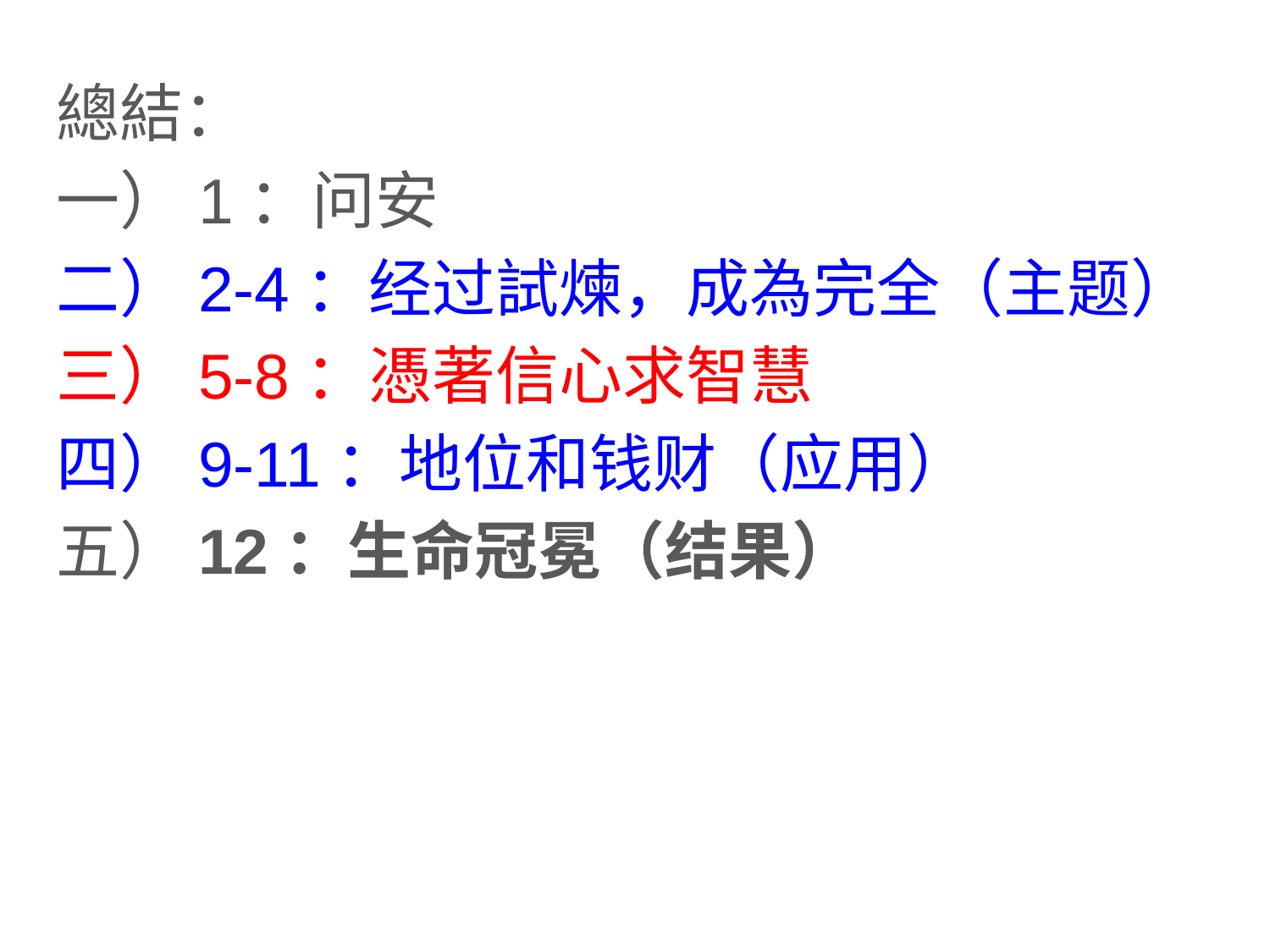

總結：
一）1：问安
二）2-4：经过試煉，成為完全（主题）
三）5-8：憑著信心求智慧
四）9-11：地位和钱财（应用）
五）12：生命冠冕（结果）